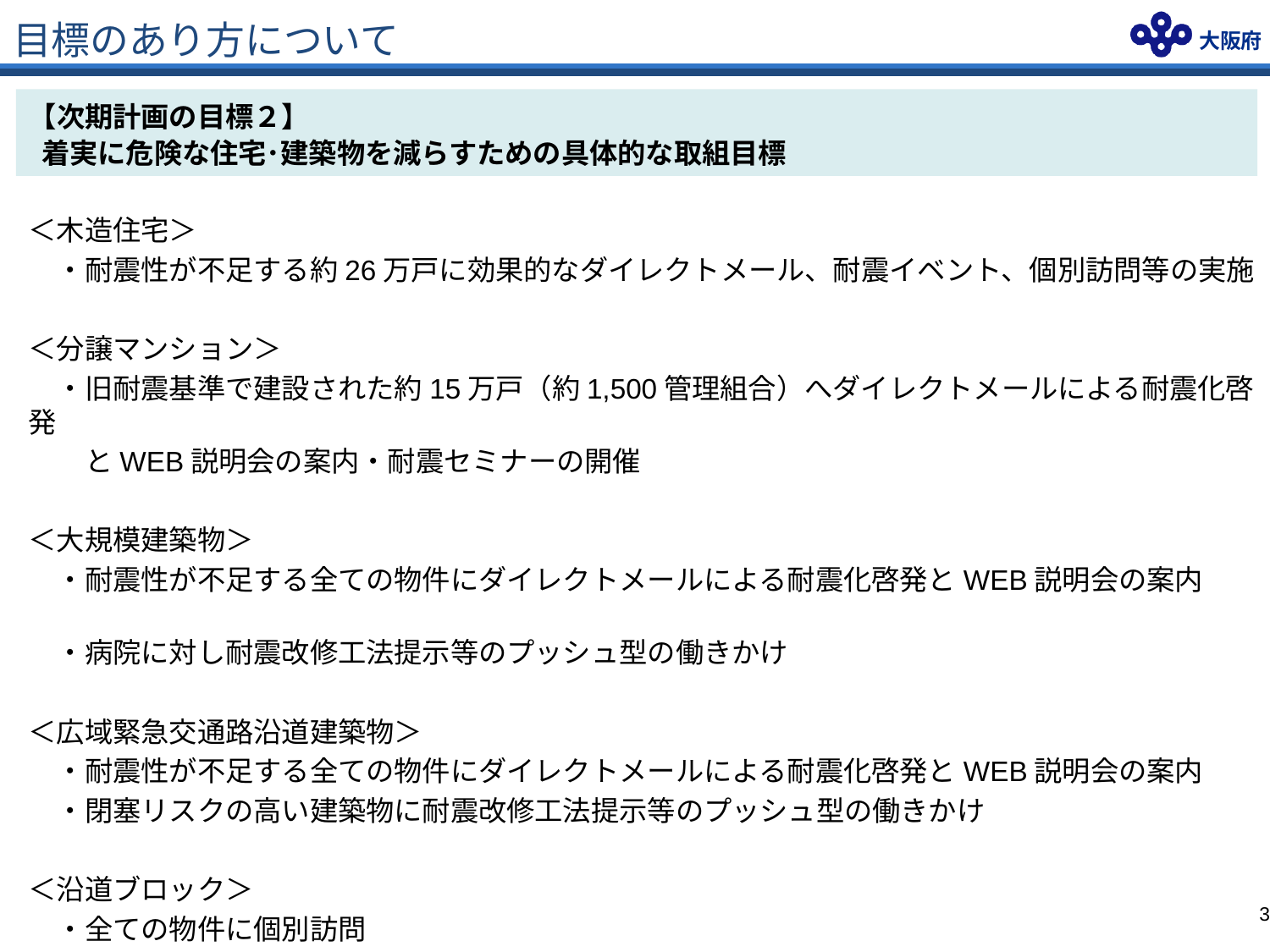

# 目標のあり方について
【次期計画の目標２】
 着実に危険な住宅･建築物を減らすための具体的な取組目標
＜木造住宅＞
　・耐震性が不足する約26万戸に効果的なダイレクトメール、耐震イベント、個別訪問等の実施

＜分譲マンション＞
　・旧耐震基準で建設された約15万戸（約1,500管理組合）へダイレクトメールによる耐震化啓発
　　とWEB説明会の案内・耐震セミナーの開催

＜大規模建築物＞
　・耐震性が不足する全ての物件にダイレクトメールによる耐震化啓発とWEB説明会の案内
　・病院に対し耐震改修工法提示等のプッシュ型の働きかけ

＜広域緊急交通路沿道建築物＞
　・耐震性が不足する全ての物件にダイレクトメールによる耐震化啓発とWEB説明会の案内
　・閉塞リスクの高い建築物に耐震改修工法提示等のプッシュ型の働きかけ

＜沿道ブロック＞
　・全ての物件に個別訪問
3